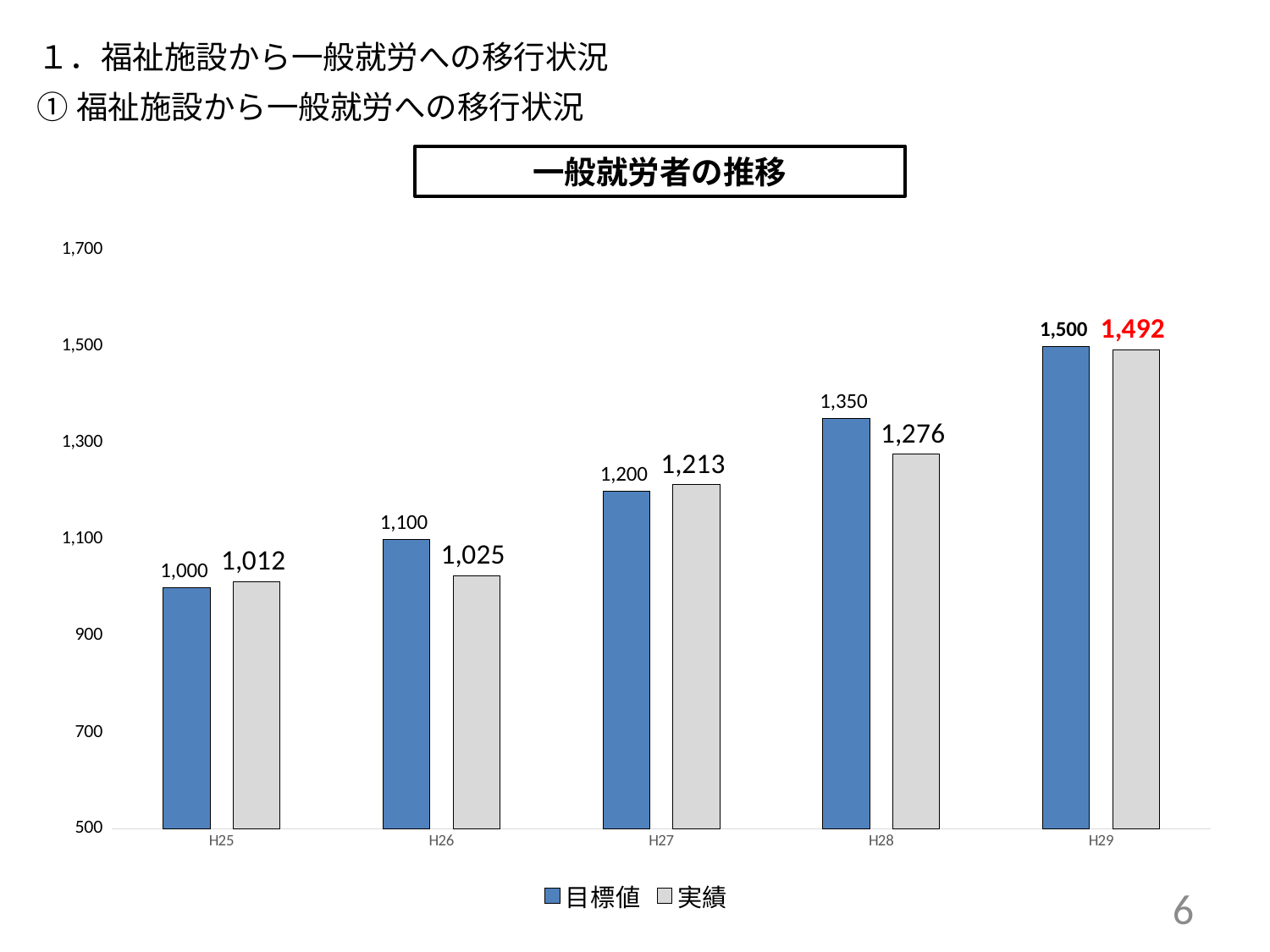

１．福祉施設から一般就労への移行状況
①福祉施設から一般就労への移行状況
一般就労者の推移

### Chart

| Category | 目標値 | 実績 |
|---|---|---|
| H25 | 1000.0 | 1012.0 |
| H26 | 1100.0 | 1025.0 |
| H27 | 1200.0 | 1213.0 |
| H28 | 1350.0 | 1276.0 |
| H29 | 1500.0 | 1492.0 |
6